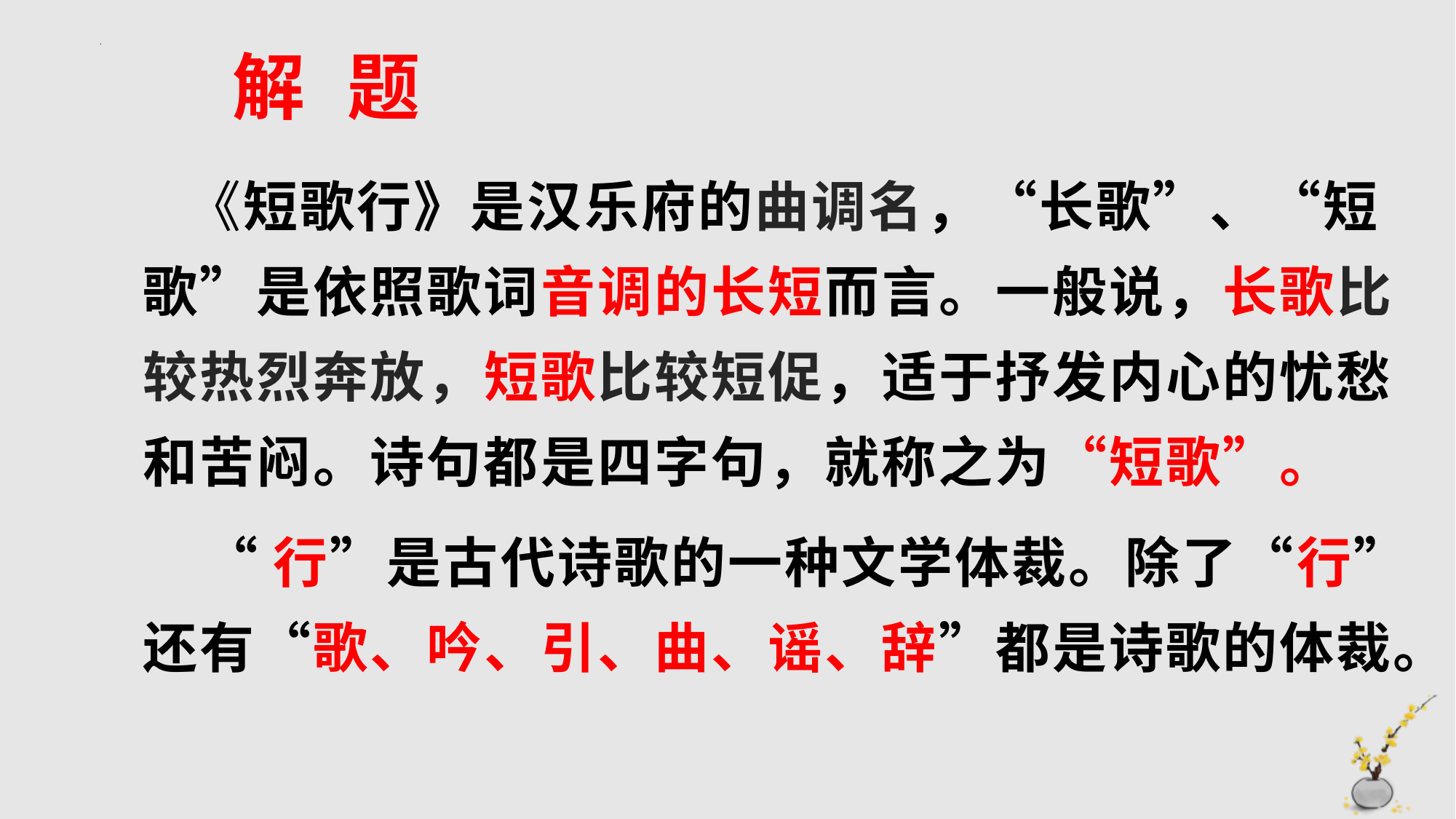

# 解  题

    《短歌行》是汉乐府的曲调名，“长歌”、“短歌”是依照歌词音调的长短而言。一般说，长歌比较热烈奔放，短歌比较短促，适于抒发内心的忧愁和苦闷。诗句都是四字句，就称之为“短歌”。
      “行”是古代诗歌的一种文学体裁。除了“行”还有“歌、吟、引、曲、谣、辞”都是诗歌的体裁。